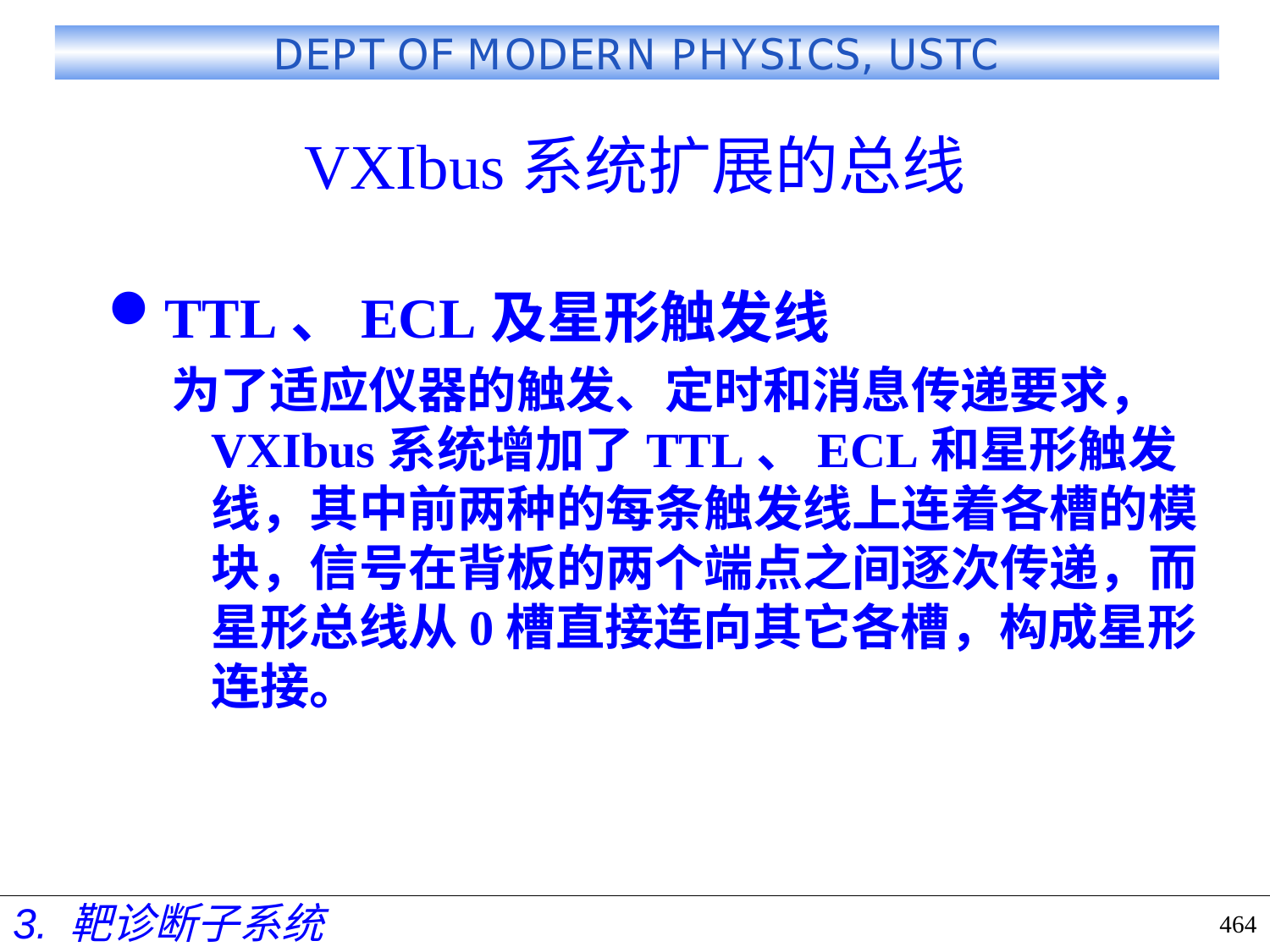

# VXIbus系统扩展的总线
TTL、ECL及星形触发线
为了适应仪器的触发、定时和消息传递要求，VXIbus系统增加了TTL、ECL和星形触发线，其中前两种的每条触发线上连着各槽的模块，信号在背板的两个端点之间逐次传递，而星形总线从0槽直接连向其它各槽，构成星形连接。
3. 靶诊断子系统
464